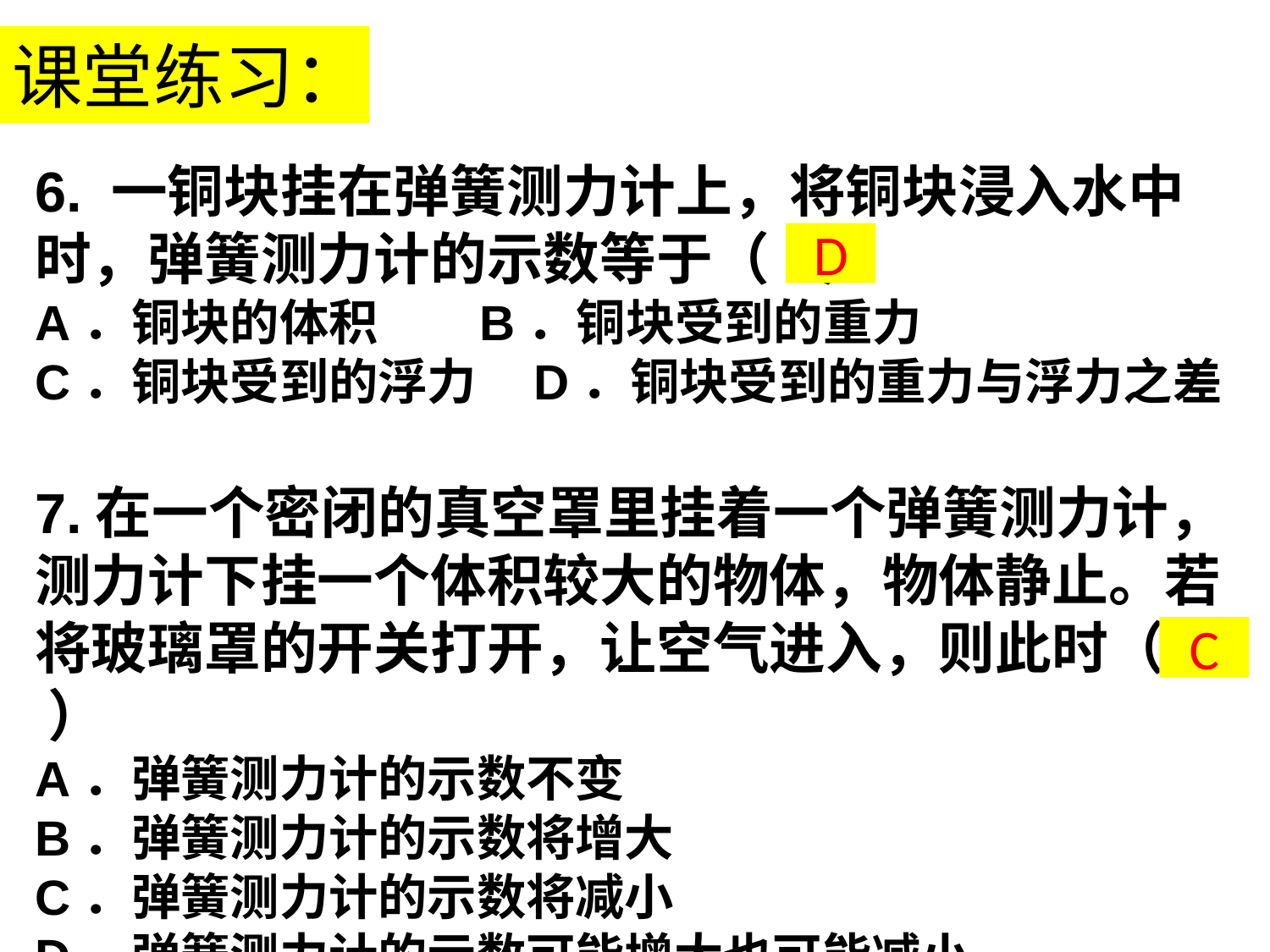

课堂练习：
6. 一铜块挂在弹簧测力计上，将铜块浸入水中时，弹簧测力计的示数等于（    ）
A．铜块的体积        B．铜块受到的重力
C．铜块受到的浮力    D．铜块受到的重力与浮力之差

7.在一个密闭的真空罩里挂着一个弹簧测力计，测力计下挂一个体积较大的物体，物体静止。若将玻璃罩的开关打开，让空气进入，则此时（  ）
A．弹簧测力计的示数不变
B．弹簧测力计的示数将增大
C．弹簧测力计的示数将减小
D．弹簧测力计的示数可能增大也可能减小
D
C